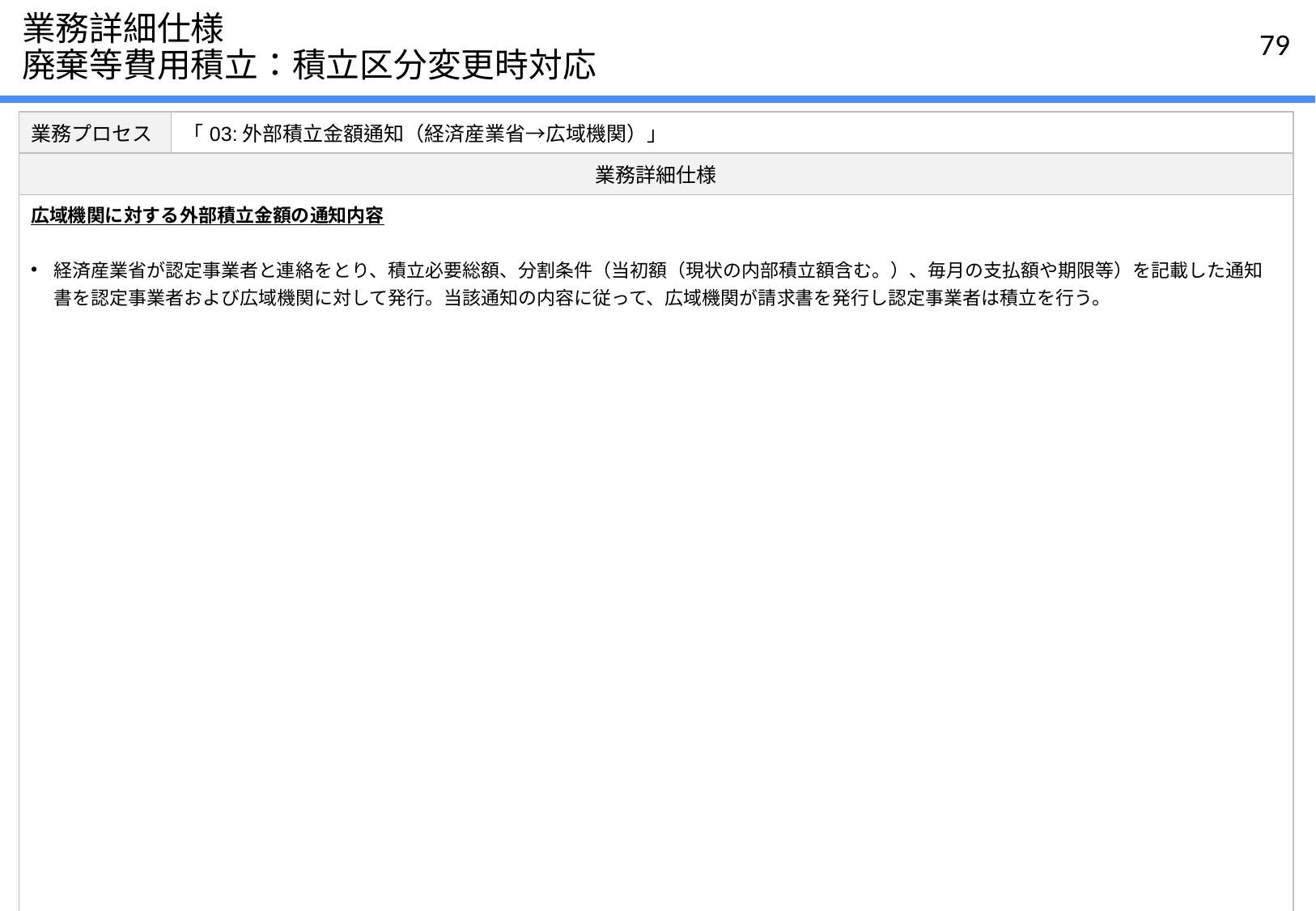

# 業務詳細仕様 廃棄等費用積立：積立区分変更時対応
| 業務プロセス | 「03:外部積立金額通知（経済産業省→広域機関）」 |
| --- | --- |
| 業務詳細仕様 |  |
| 広域機関に対する外部積立金額の通知内容 経済産業省が認定事業者と連絡をとり、積立必要総額、分割条件（当初額（現状の内部積立額含む。）、毎月の支払額や期限等）を記載した通知書を認定事業者および広域機関に対して発行。当該通知の内容に従って、広域機関が請求書を発行し認定事業者は積立を行う。 |  |